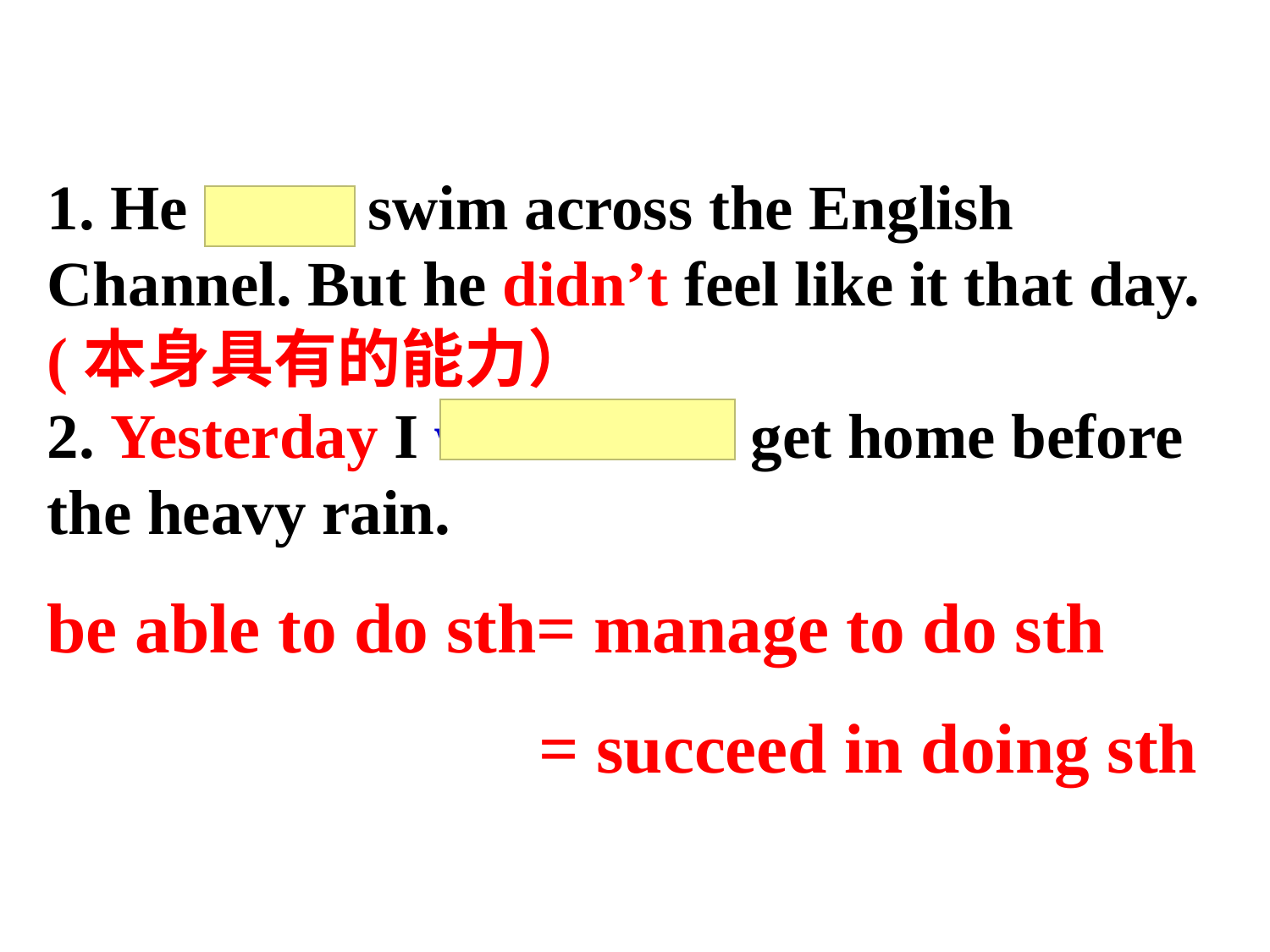

1. He could swim across the English Channel. But he didn’t feel like it that day.   (本身具有的能力）
2. Yesterday I was able to get home before the heavy rain.
be able to do sth= manage to do sth
                            = succeed in doing sth